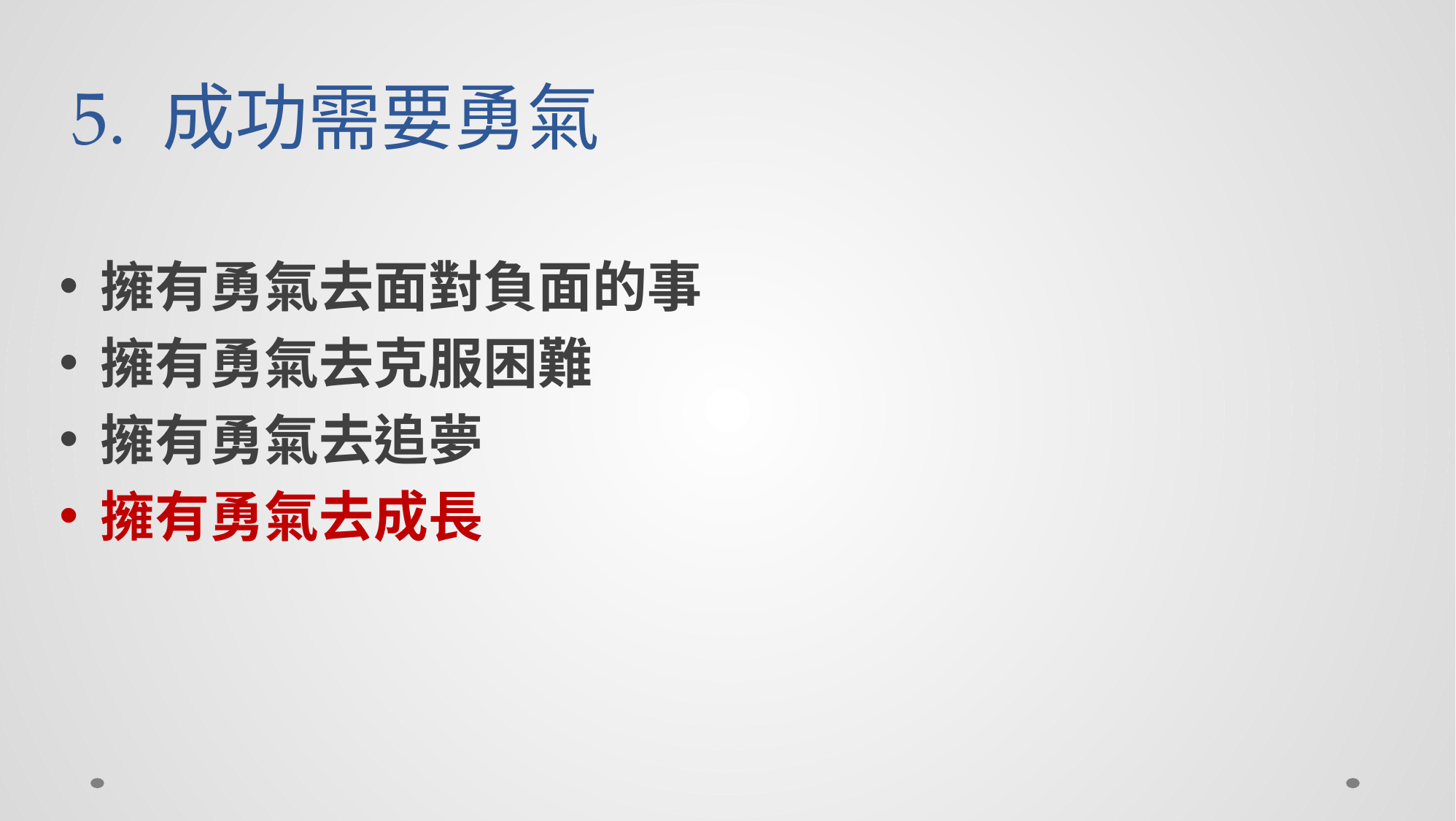

# 5. 成功需要勇氣
擁有勇氣去面對負面的事
擁有勇氣去克服困難
擁有勇氣去追夢
擁有勇氣去成長